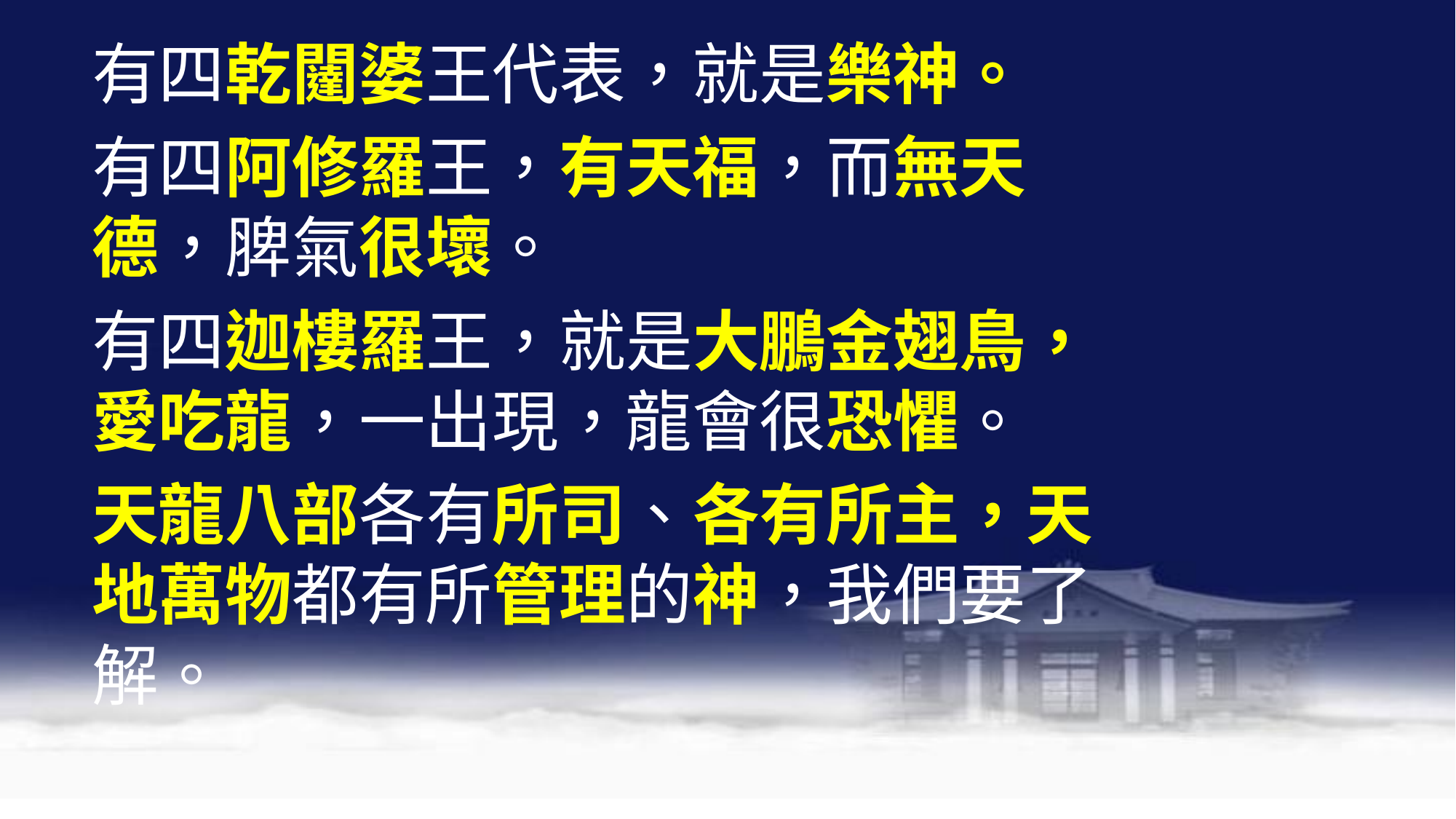

有四乾闥婆王代表，就是樂神。
有四阿修羅王，有天福，而無天德，脾氣很壞。
有四迦樓羅王，就是大鵬金翅鳥，愛吃龍，一出現，龍會很恐懼。
天龍八部各有所司、各有所主，天地萬物都有所管理的神，我們要了解。